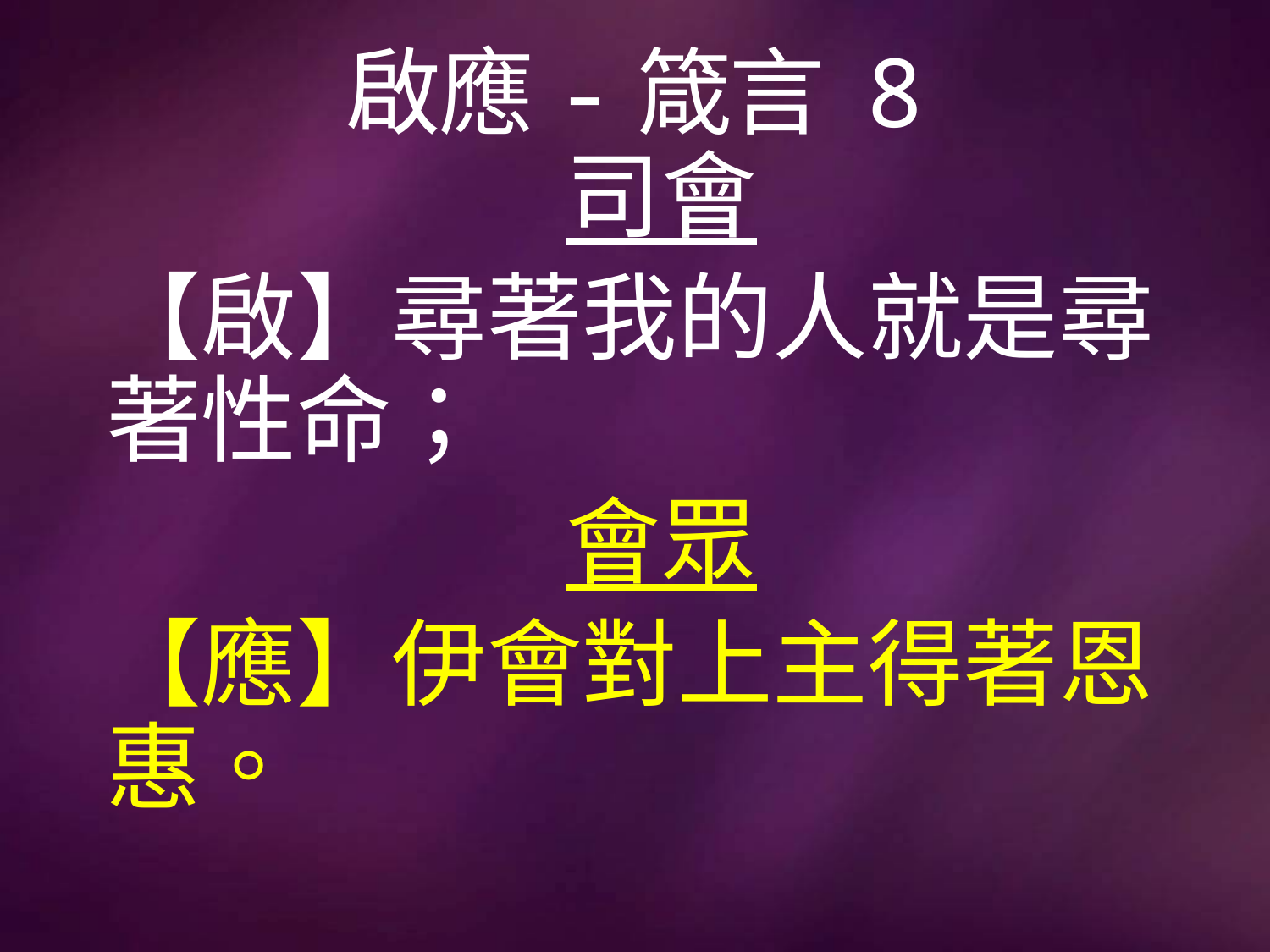

# 啟應-箴言 8
司會
【啟】尋著我的人就是尋著性命；
會眾
【應】伊會對上主得著恩惠。